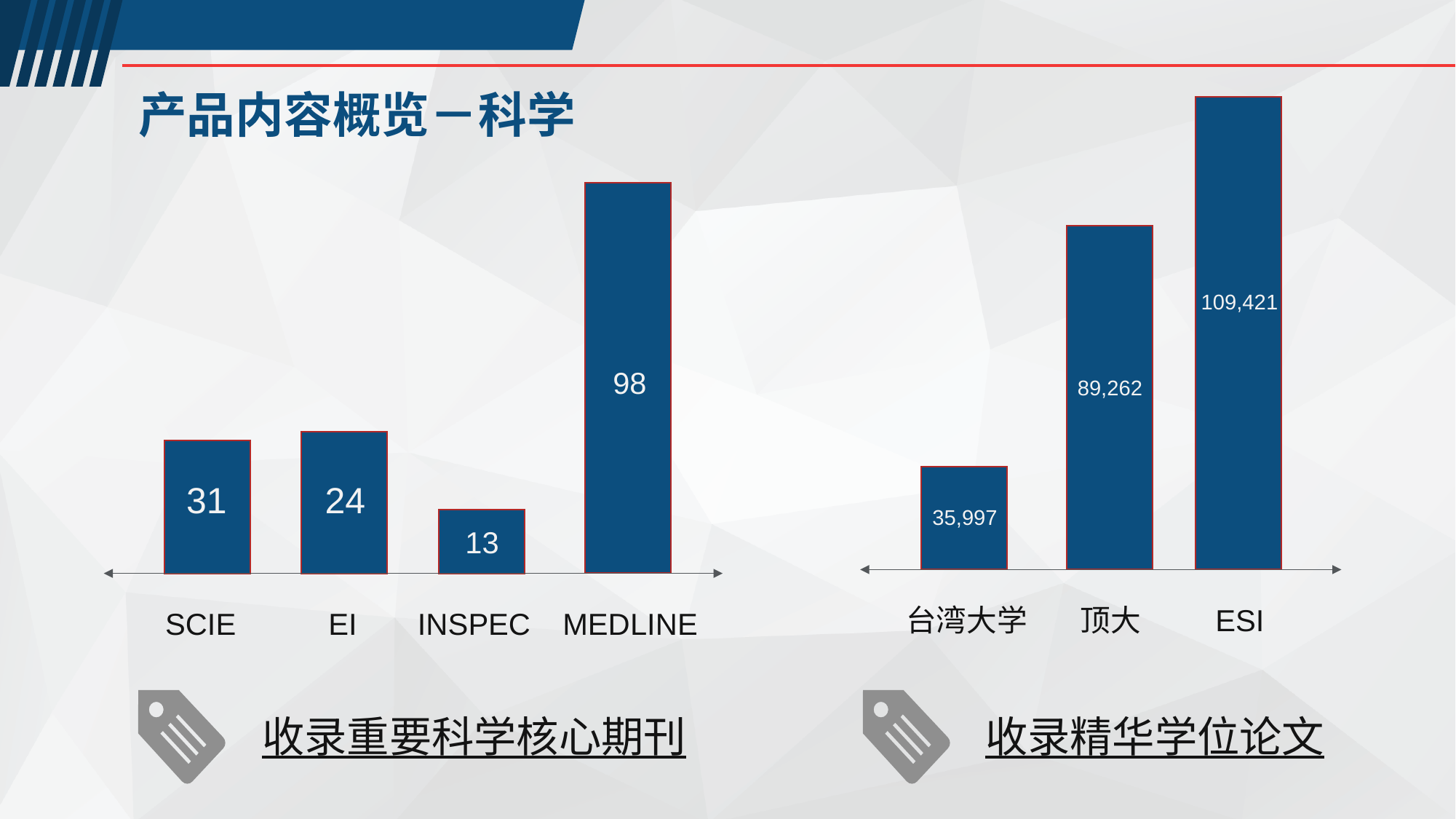

产品内容概览－科学

109,421
98
89,262

31
24
35,997

13
台湾大学
顶大
ESI
SCIE
EI
INSPEC
MEDLINE

收录重要科学核心期刊

收录精华学位论文